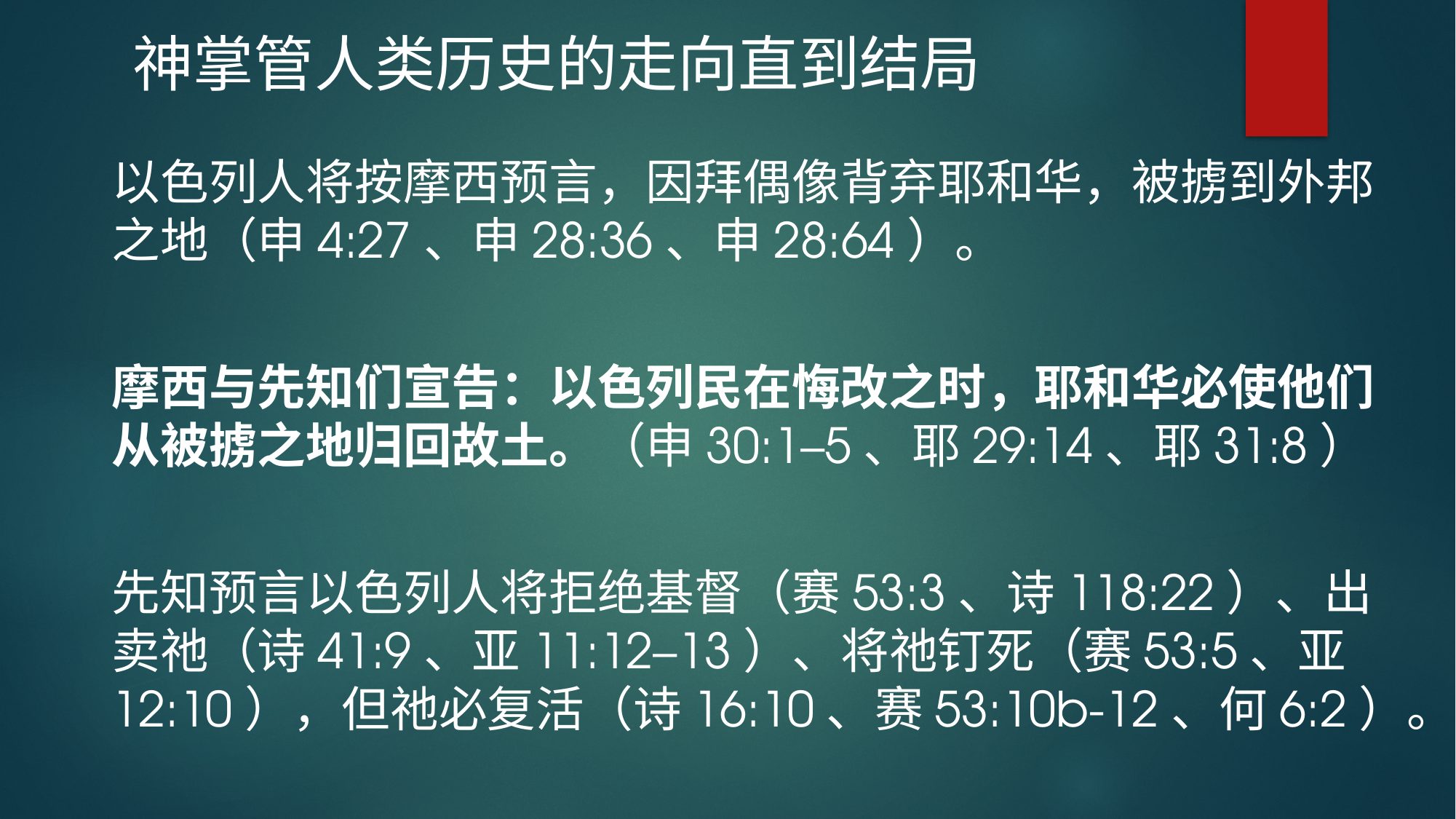

神掌管人类历史的走向直到结局
以色列人将按摩西预言，因拜偶像背弃耶和华，被掳到外邦之地（申4:27、申28:36、申28:64）。

摩西与先知们宣告：以色列民在悔改之时，耶和华必使他们从被掳之地归回故土。（申30:1–5、耶29:14、耶31:8）

先知预言以色列人将拒绝基督（赛53:3、诗118:22）、出卖祂（诗41:9、亚11:12–13）、将祂钉死（赛53:5、亚12:10），但祂必复活（诗16:10、赛53:10b-12、何6:2）。